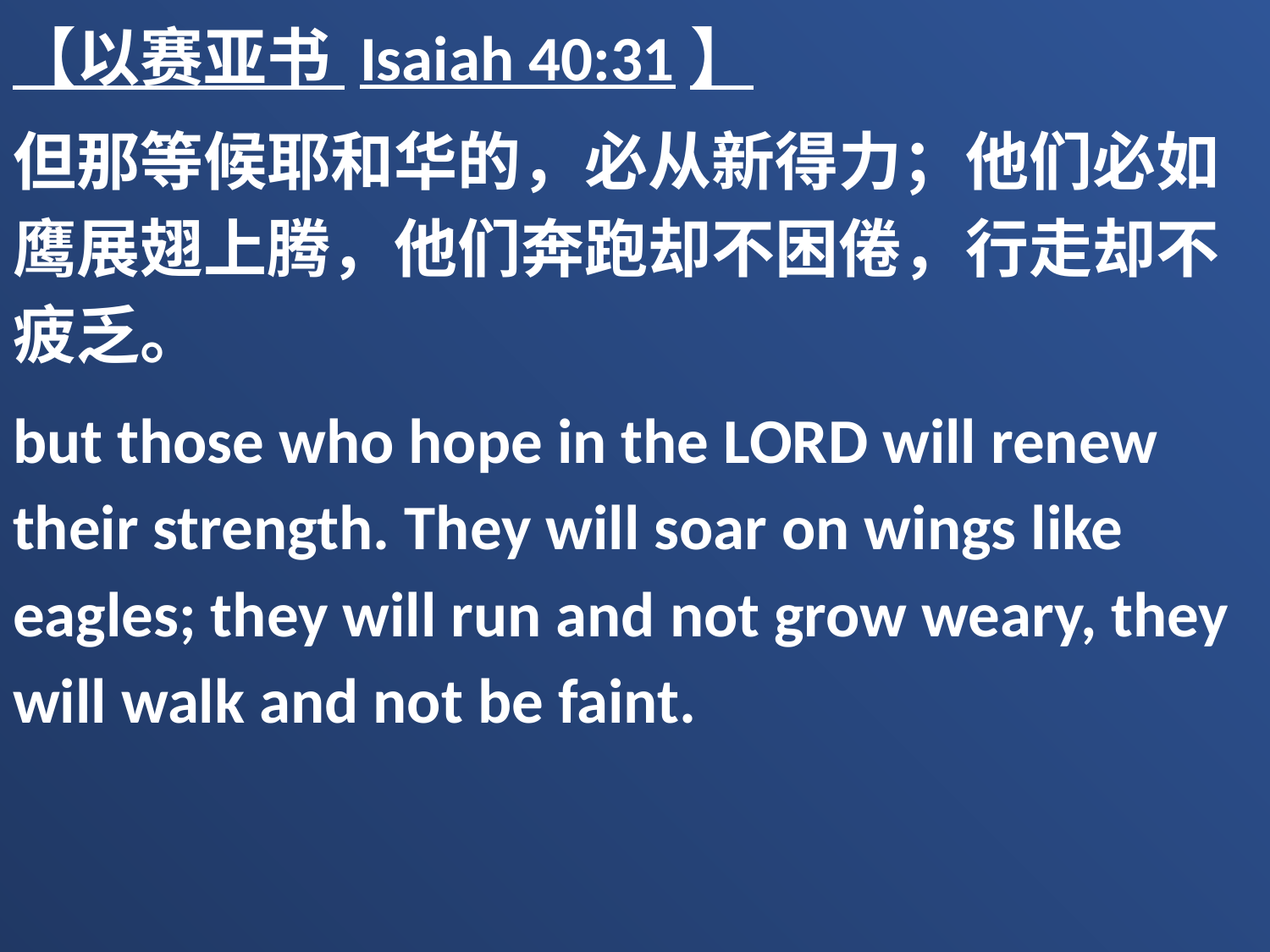

【以赛亚书 Isaiah 40:31】
但那等候耶和华的，必从新得力；他们必如鹰展翅上腾，他们奔跑却不困倦，行走却不疲乏。
but those who hope in the LORD will renew their strength. They will soar on wings like eagles; they will run and not grow weary, they will walk and not be faint.